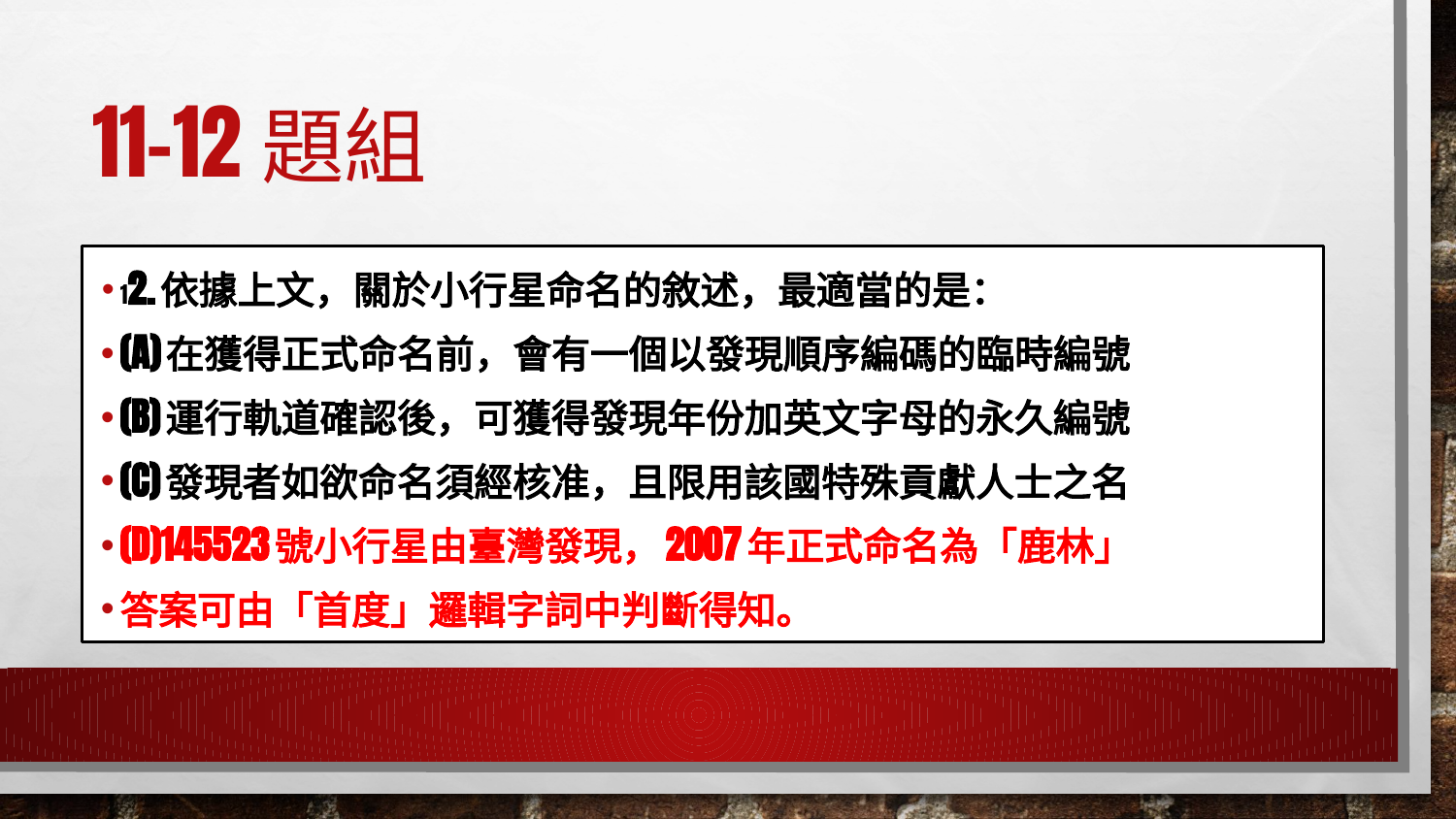

# 11-12題組
12.依據上文，關於小行星命名的敘述，最適當的是：
(A)在獲得正式命名前，會有一個以發現順序編碼的臨時編號
(B)運行軌道確認後，可獲得發現年份加英文字母的永久編號
(C)發現者如欲命名須經核准，且限用該國特殊貢獻人士之名
(D)145523號小行星由臺灣發現，2007年正式命名為「鹿林」
答案可由「首度」邏輯字詞中判斷得知。